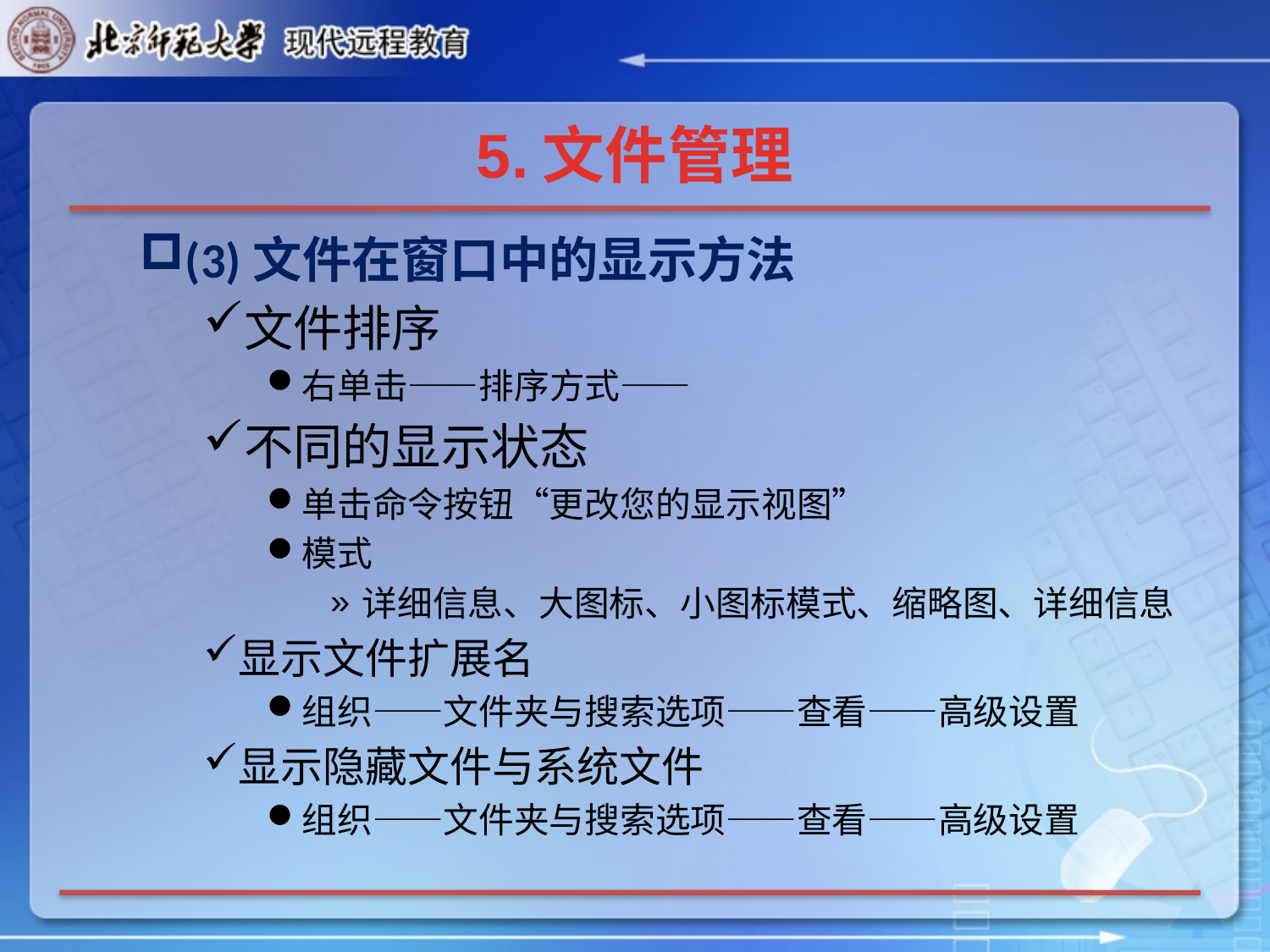

# 5.文件管理
(3)文件在窗口中的显示方法
文件排序
右单击——排序方式——
不同的显示状态
单击命令按钮“更改您的显示视图”
模式
详细信息、大图标、小图标模式、缩略图、详细信息
显示文件扩展名
组织——文件夹与搜索选项——查看——高级设置
显示隐藏文件与系统文件
组织——文件夹与搜索选项——查看——高级设置